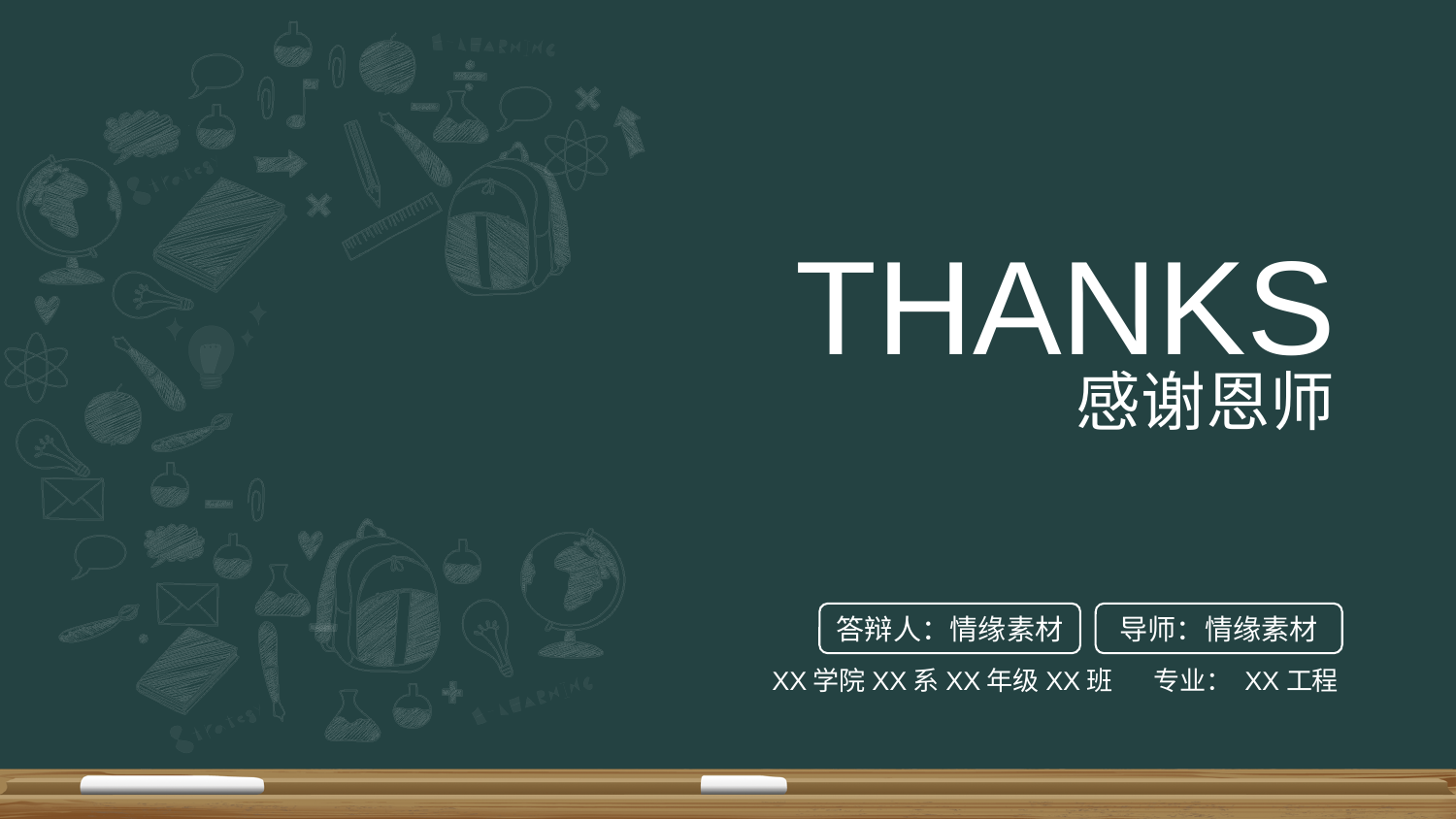

THANKS
感谢恩师
答辩人：情缘素材
导师：情缘素材
XX学院XX系XX年级XX班       专业： XX工程